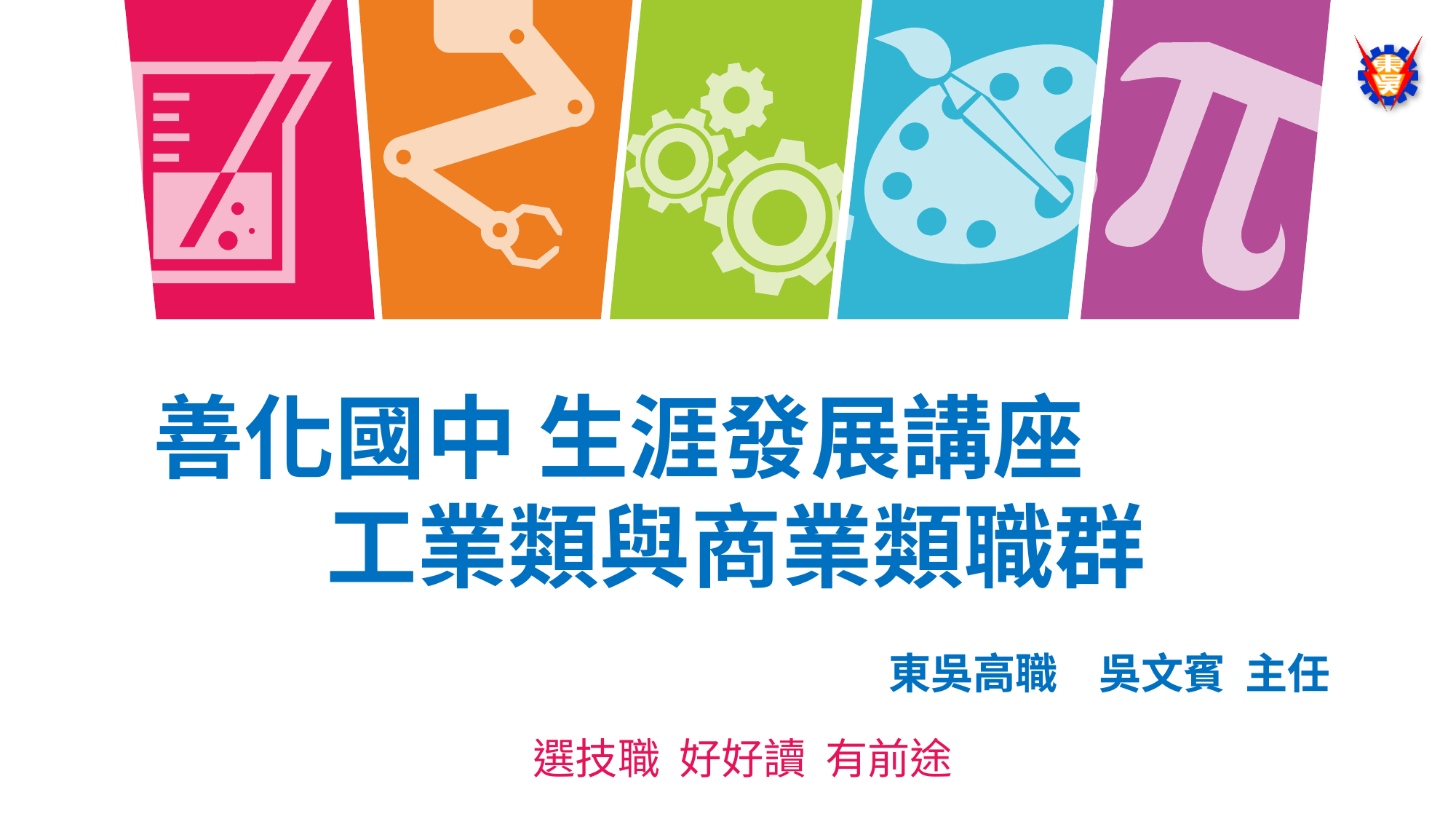

善化國中 生涯發展講座
工業類與商業類職群
東吳高職
吳文賓  主任
選技職  好好讀  有前途